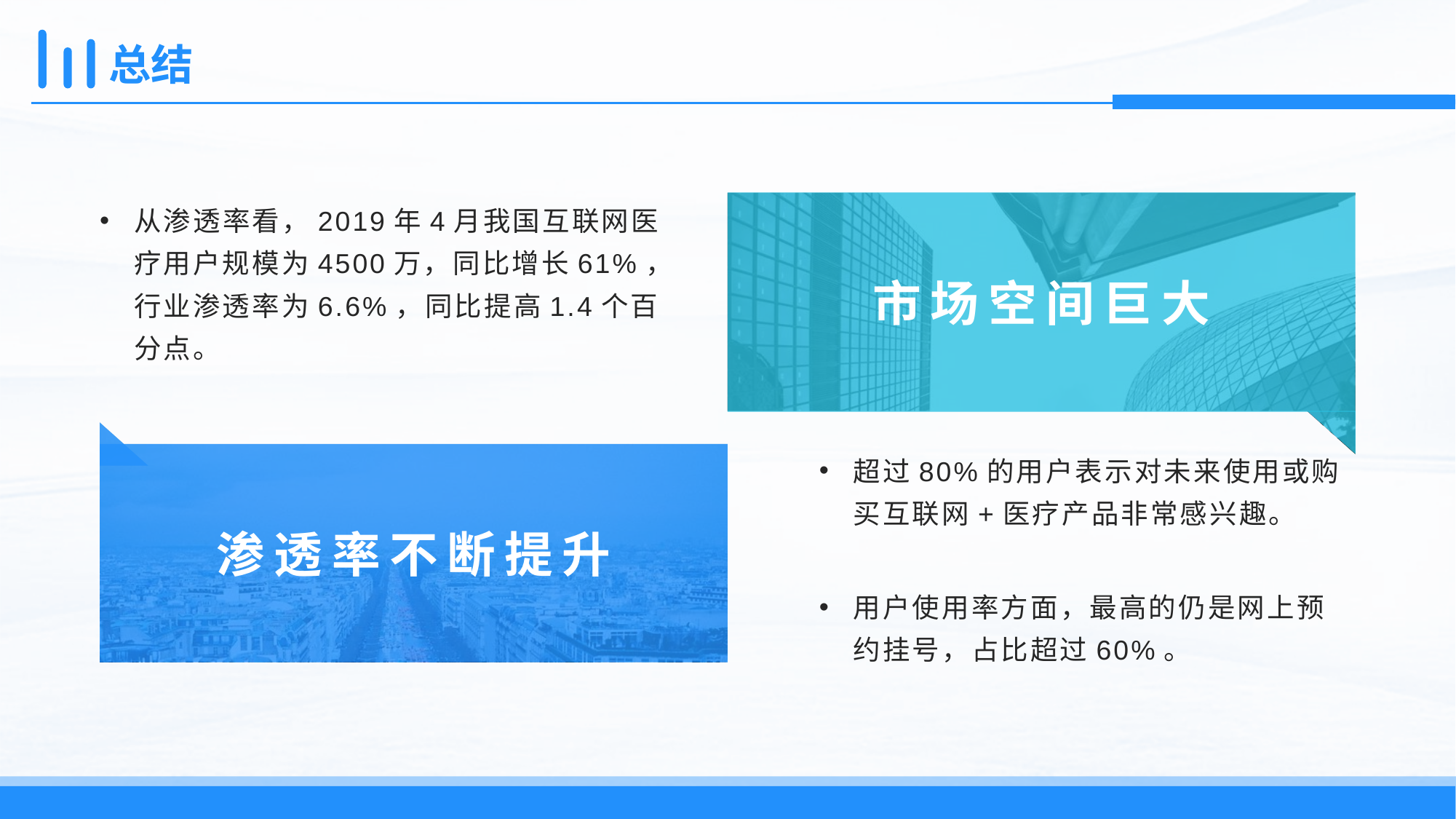

# 总结

市场空间巨大

从渗透率看，2019年4月我国互联网医疗用户规模为4500万，同比增长61%，行业渗透率为6.6%，同比提高1.4个百分点。

渗透率不断提升
超过80%的用户表示对未来使用或购买互联网+医疗产品非常感兴趣。
用户使用率方面，最高的仍是网上预约挂号，占比超过60%。